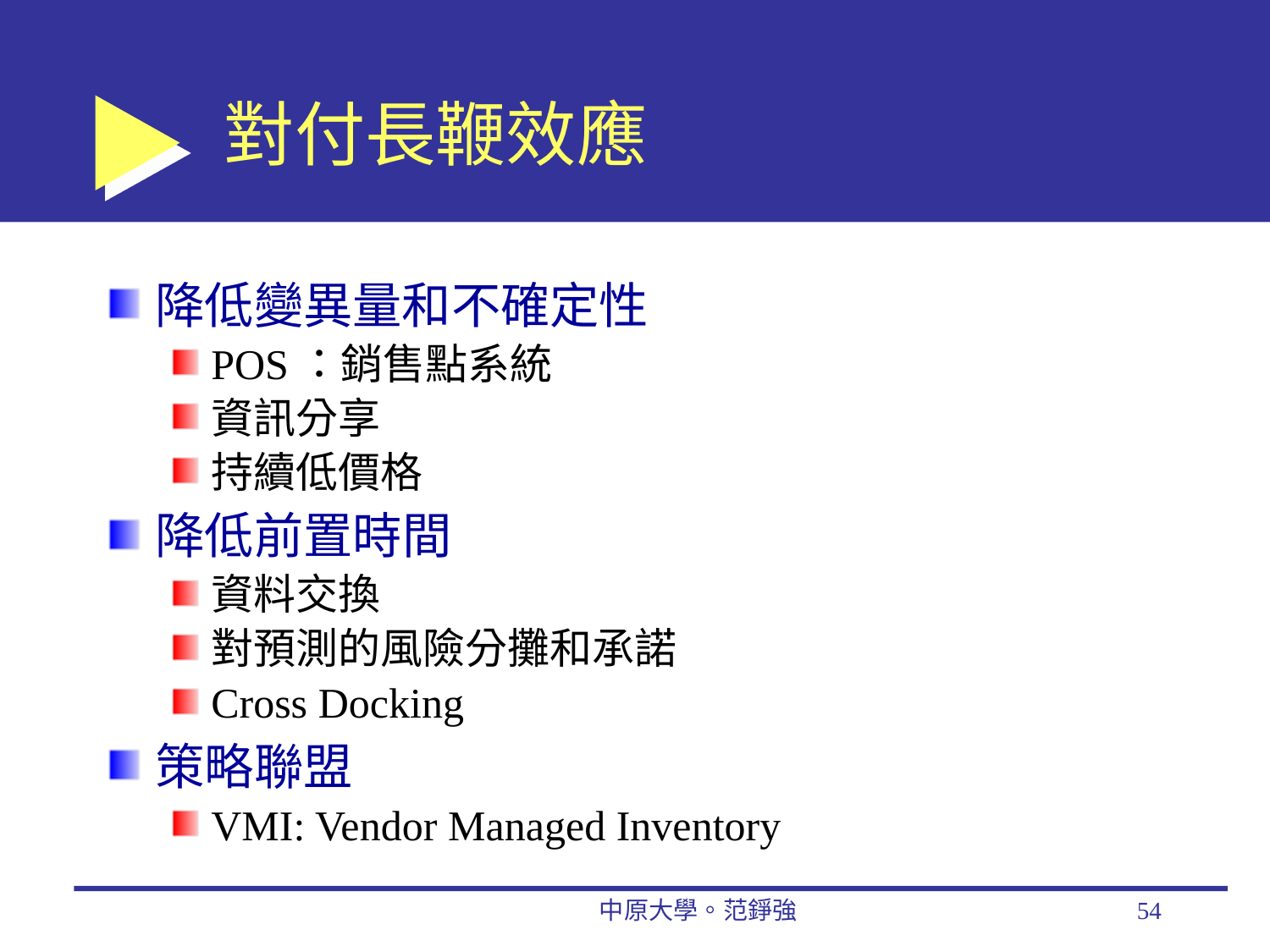

# 對付長鞭效應
降低變異量和不確定性
POS：銷售點系統
資訊分享
持續低價格
降低前置時間
資料交換
對預測的風險分攤和承諾
Cross Docking
策略聯盟
VMI: Vendor Managed Inventory
中原大學。范錚強
54